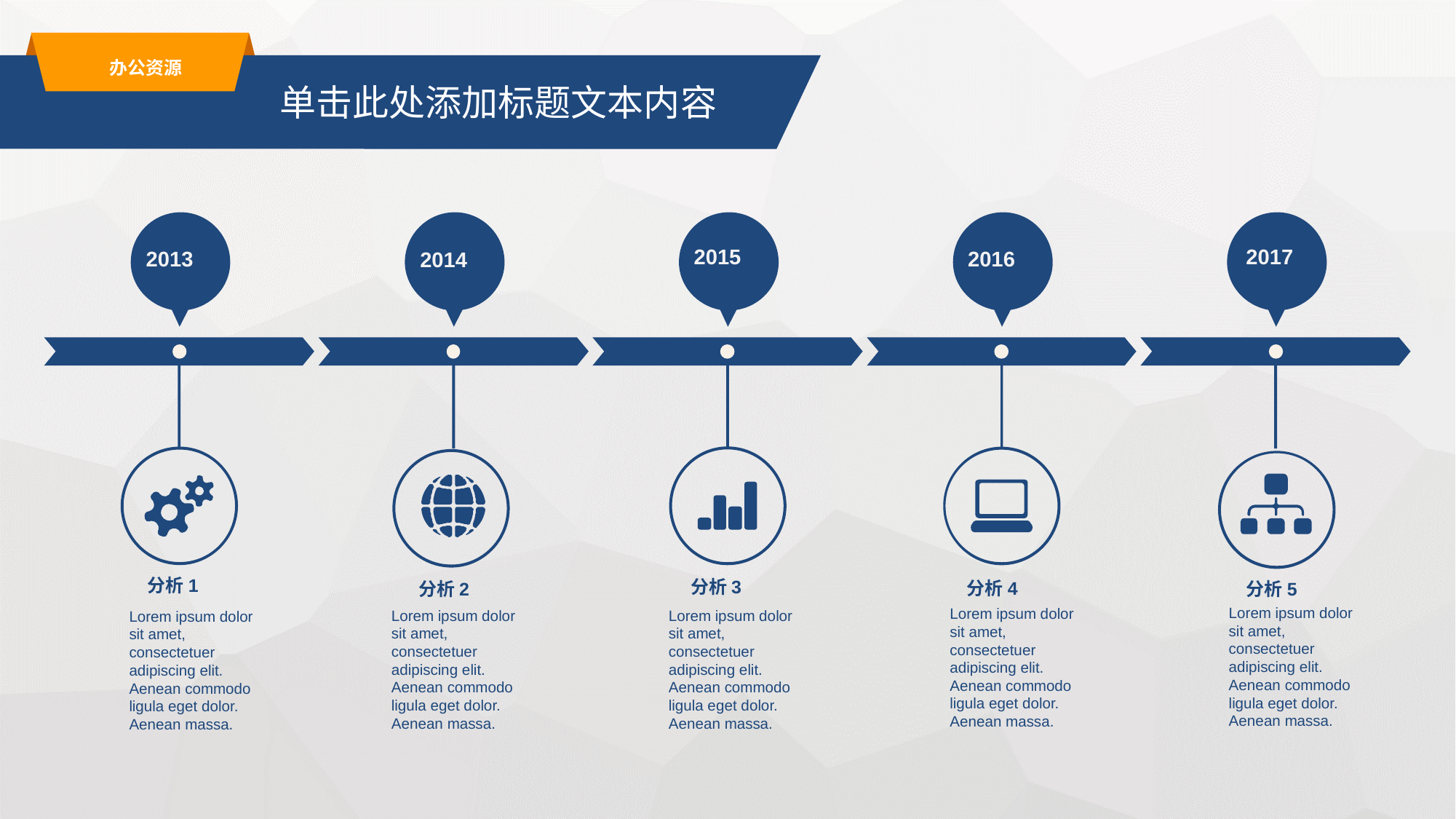

办公资源

单击此处添加标题文本内容

2017
2015
2013
2016
2014

分析1
分析3
分析4
分析2
分析5
Lorem ipsum dolor sit amet, consectetuer adipiscing elit. Aenean commodo ligula eget dolor. Aenean massa.
Lorem ipsum dolor sit amet, consectetuer adipiscing elit. Aenean commodo ligula eget dolor. Aenean massa.
Lorem ipsum dolor sit amet, consectetuer adipiscing elit. Aenean commodo ligula eget dolor. Aenean massa.
Lorem ipsum dolor sit amet, consectetuer adipiscing elit. Aenean commodo ligula eget dolor. Aenean massa.
Lorem ipsum dolor sit amet, consectetuer adipiscing elit. Aenean commodo ligula eget dolor. Aenean massa.